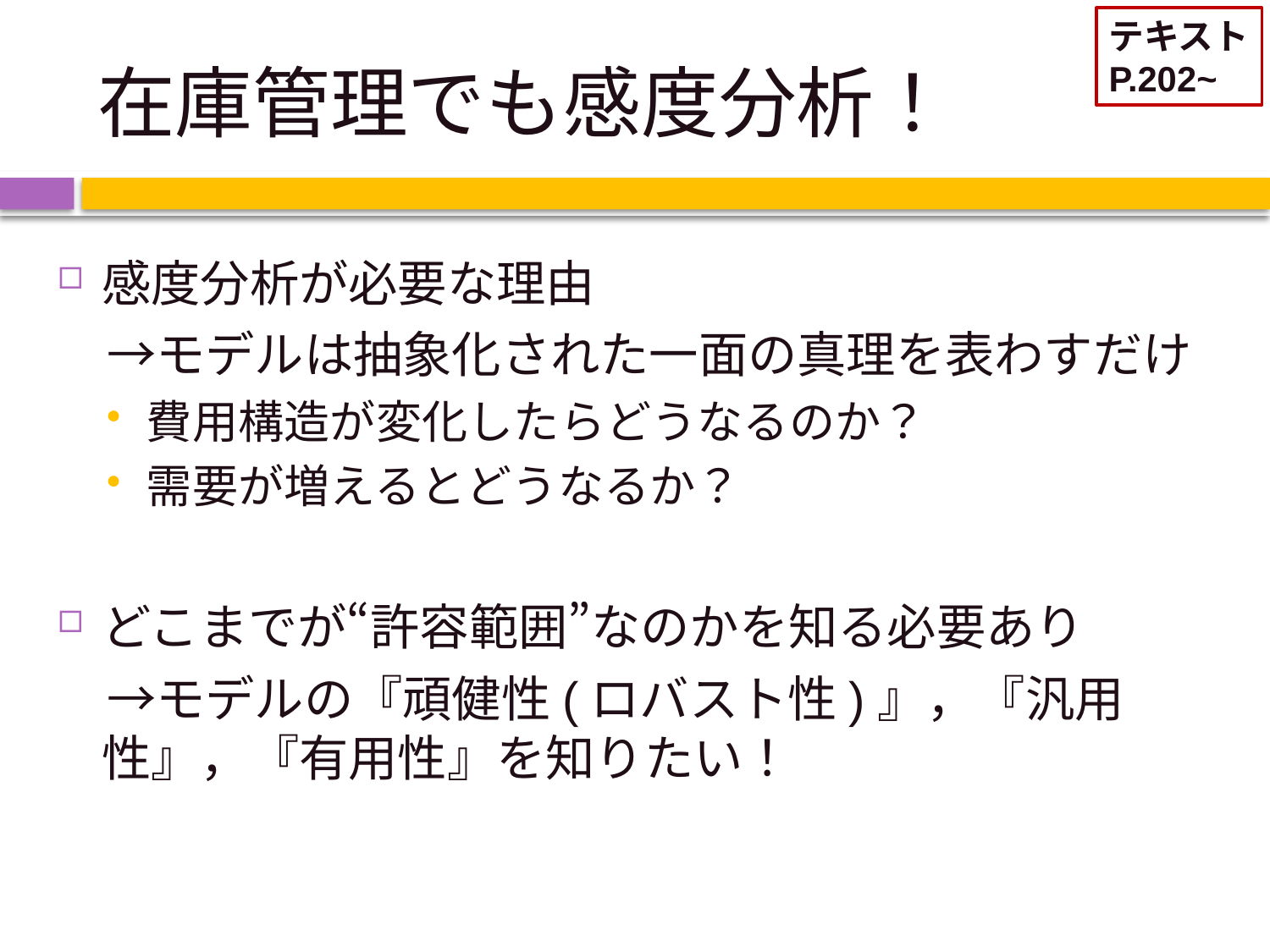

テキスト
P.202~
# 在庫管理でも感度分析！
感度分析が必要な理由
　→モデルは抽象化された一面の真理を表わすだけ
費用構造が変化したらどうなるのか？
需要が増えるとどうなるか？

どこまでが“許容範囲”なのかを知る必要あり
　→モデルの『頑健性(ロバスト性)』，『汎用性』，『有用性』を知りたい！